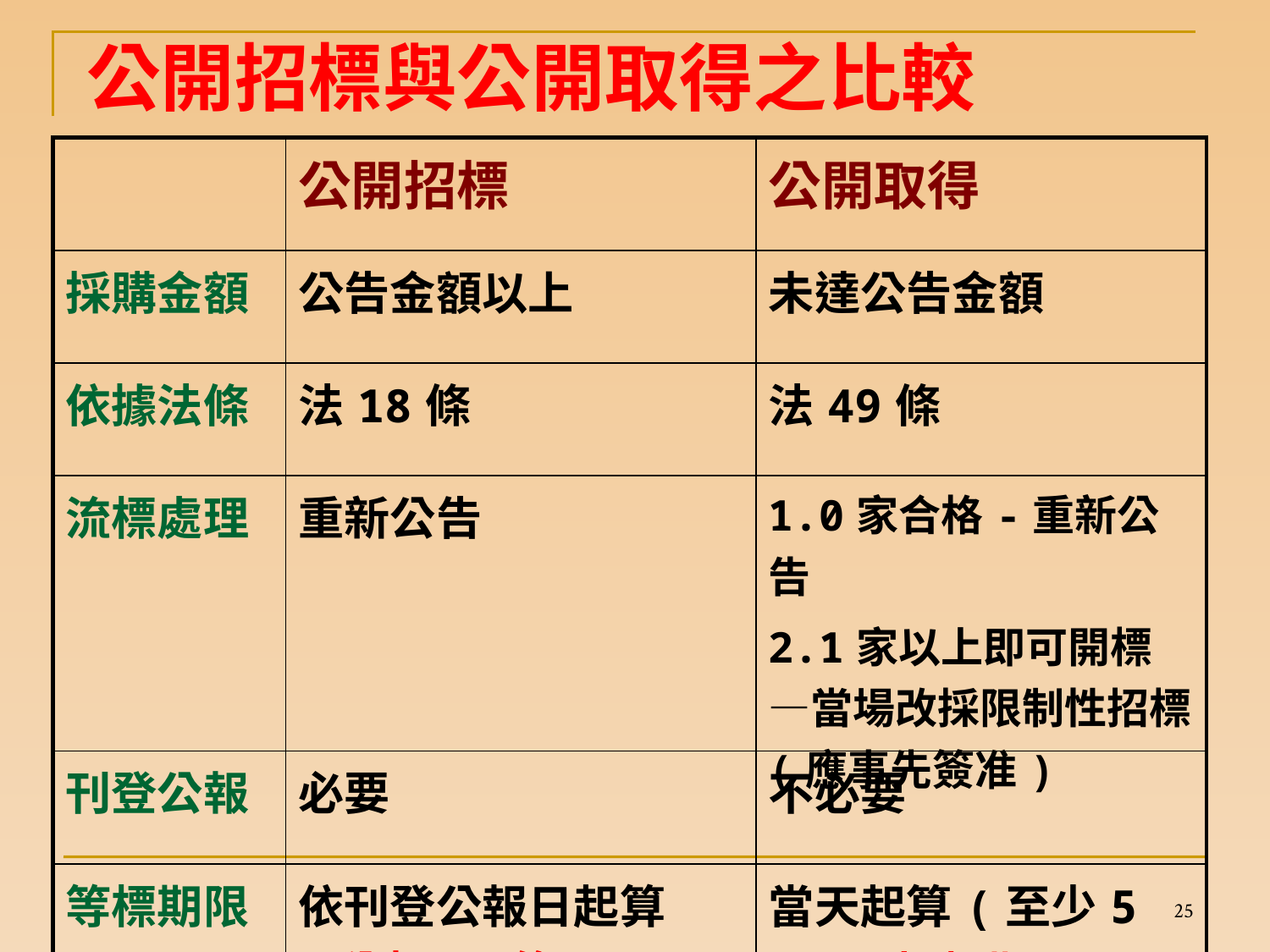

公開招標與公開取得之比較
|  | 公開招標 | 公開取得 |
| --- | --- | --- |
| 採購金額 | 公告金額以上 | 未達公告金額 |
| 依據法條 | 法18條 | 法49條 |
| 流標處理 | 重新公告 | 1.0家合格-重新公告 2.1家以上即可開標—當場改採限制性招標(應事先簽准) |
| 刊登公報 | 必要 | 不必要 |
| 等標期限 | 依刊登公報日起算 (公報21條) | 當天起算(至少5天)(招標期限11條) |
25